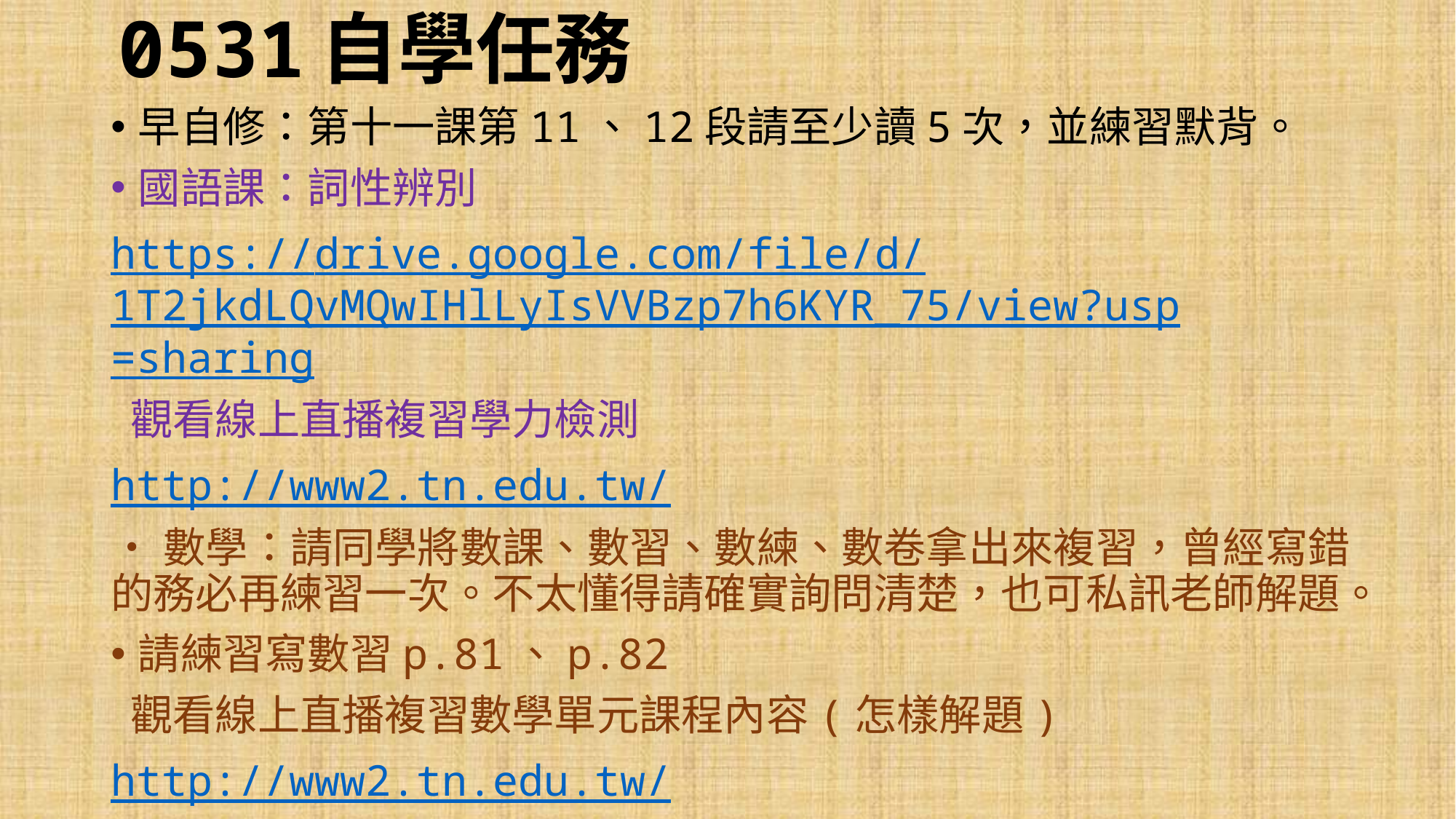

# 0531自學任務
早自修：第十一課第11、12段請至少讀5次，並練習默背。
國語課：詞性辨別
https://drive.google.com/file/d/1T2jkdLQvMQwIHlLyIsVVBzp7h6KYR_75/view?usp=sharing
 觀看線上直播複習學力檢測
http://www2.tn.edu.tw/
‧數學：請同學將數課、數習、數練、數卷拿出來複習，曾經寫錯的務必再練習一次。不太懂得請確實詢問清楚，也可私訊老師解題。
請練習寫數習p.81、p.82
 觀看線上直播複習數學單元課程內容(怎樣解題)
http://www2.tn.edu.tw/